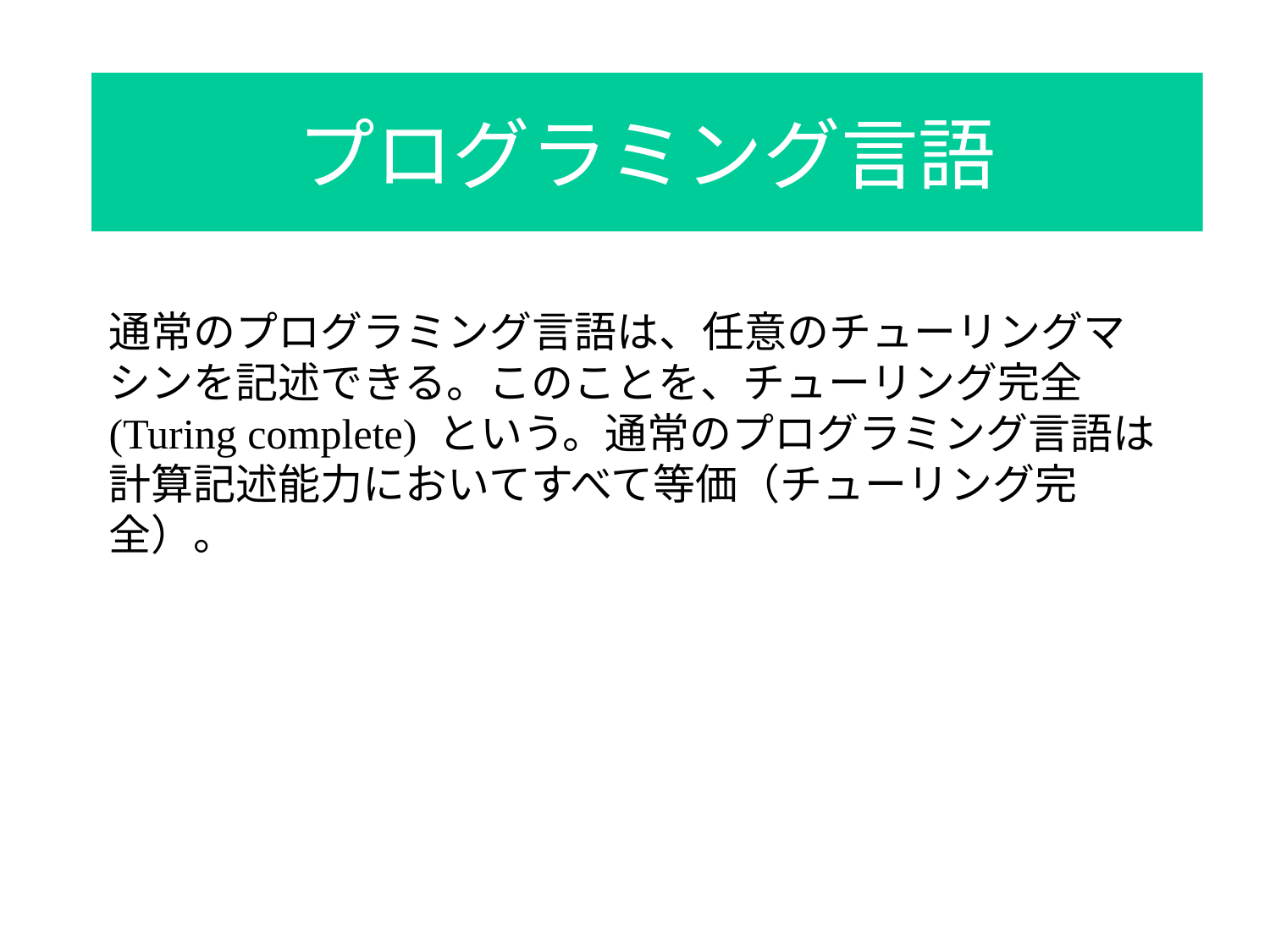

# プログラミング言語
通常のプログラミング言語は、任意のチューリングマシンを記述できる。このことを、チューリング完全 (Turing complete) という。通常のプログラミング言語は計算記述能力においてすべて等価（チューリング完全）。